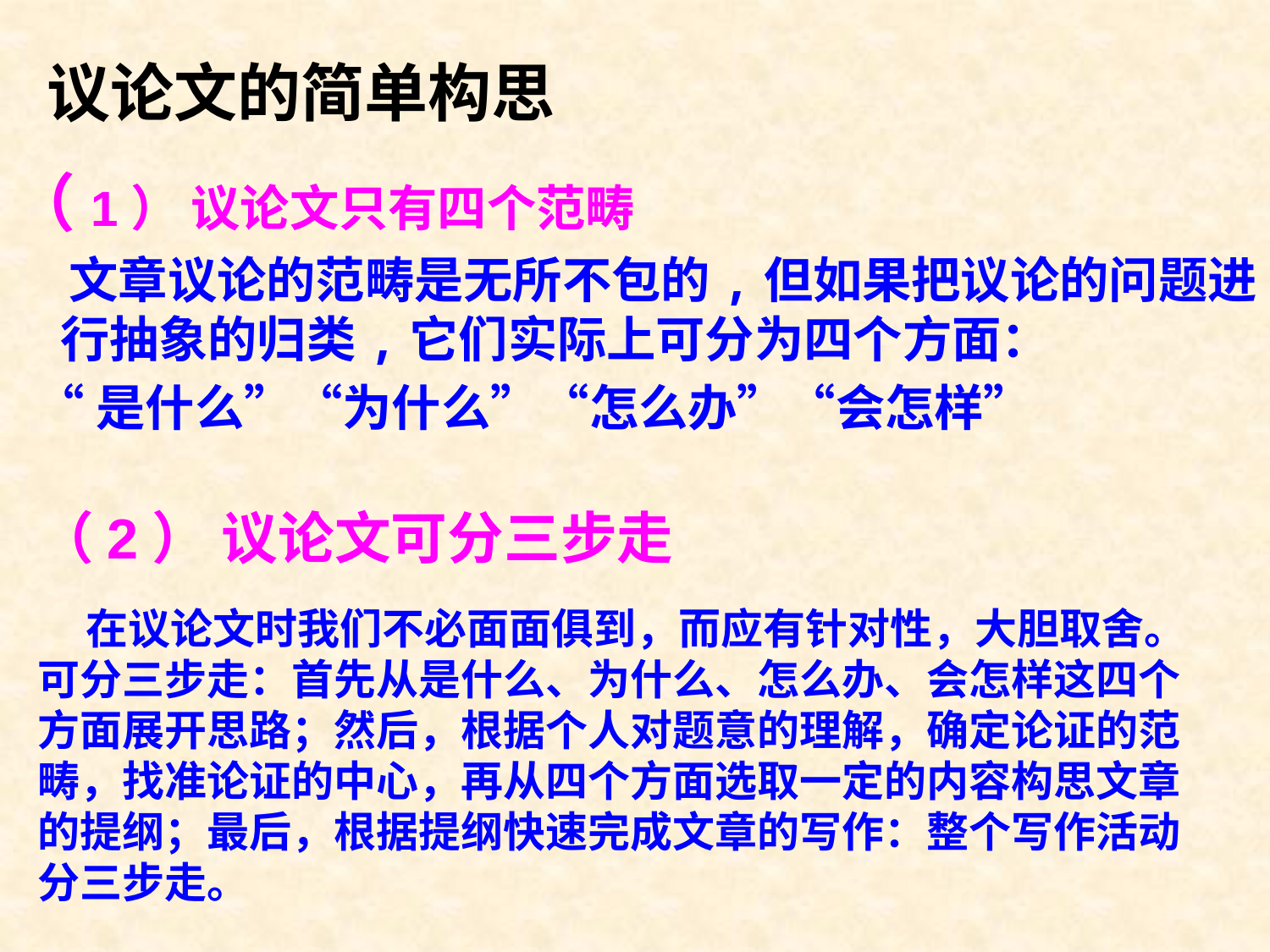

议论文的简单构思
（1） 议论文只有四个范畴
    文章议论的范畴是无所不包的,但如果把议论的问题进行抽象的归类,它们实际上可分为四个方面：
  “是什么”“为什么”“怎么办”“会怎样”
（2） 议论文可分三步走
    在议论文时我们不必面面俱到，而应有针对性，大胆取舍。可分三步走：首先从是什么、为什么、怎么办、会怎样这四个方面展开思路；然后，根据个人对题意的理解，确定论证的范畴，找准论证的中心，再从四个方面选取一定的内容构思文章的提纲；最后，根据提纲快速完成文章的写作：整个写作活动分三步走。